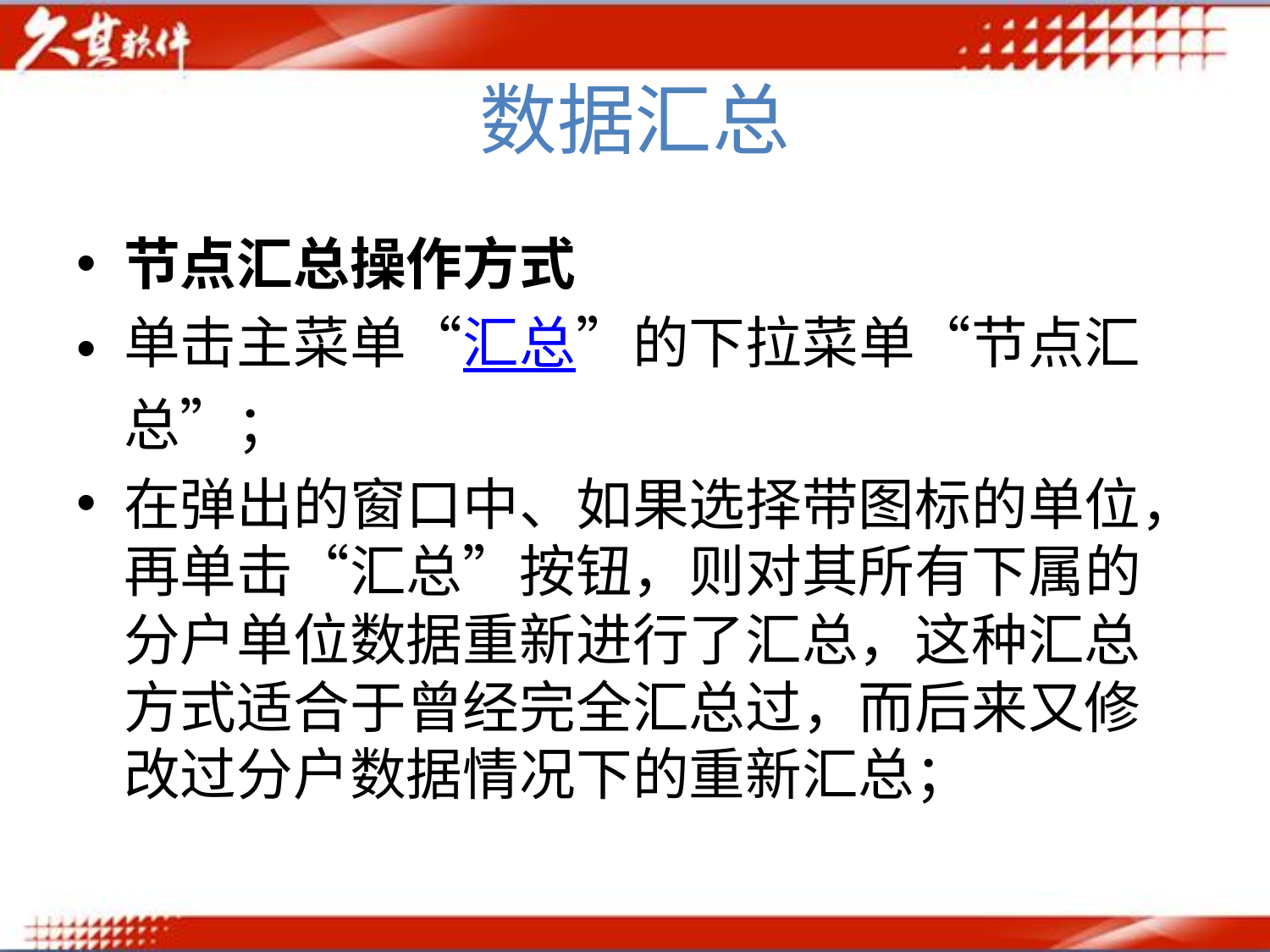

# 数据汇总
节点汇总操作方式
单击主菜单“汇总”的下拉菜单“节点汇总”；
在弹出的窗口中、如果选择带图标的单位，再单击“汇总”按钮，则对其所有下属的分户单位数据重新进行了汇总，这种汇总方式适合于曾经完全汇总过，而后来又修改过分户数据情况下的重新汇总；